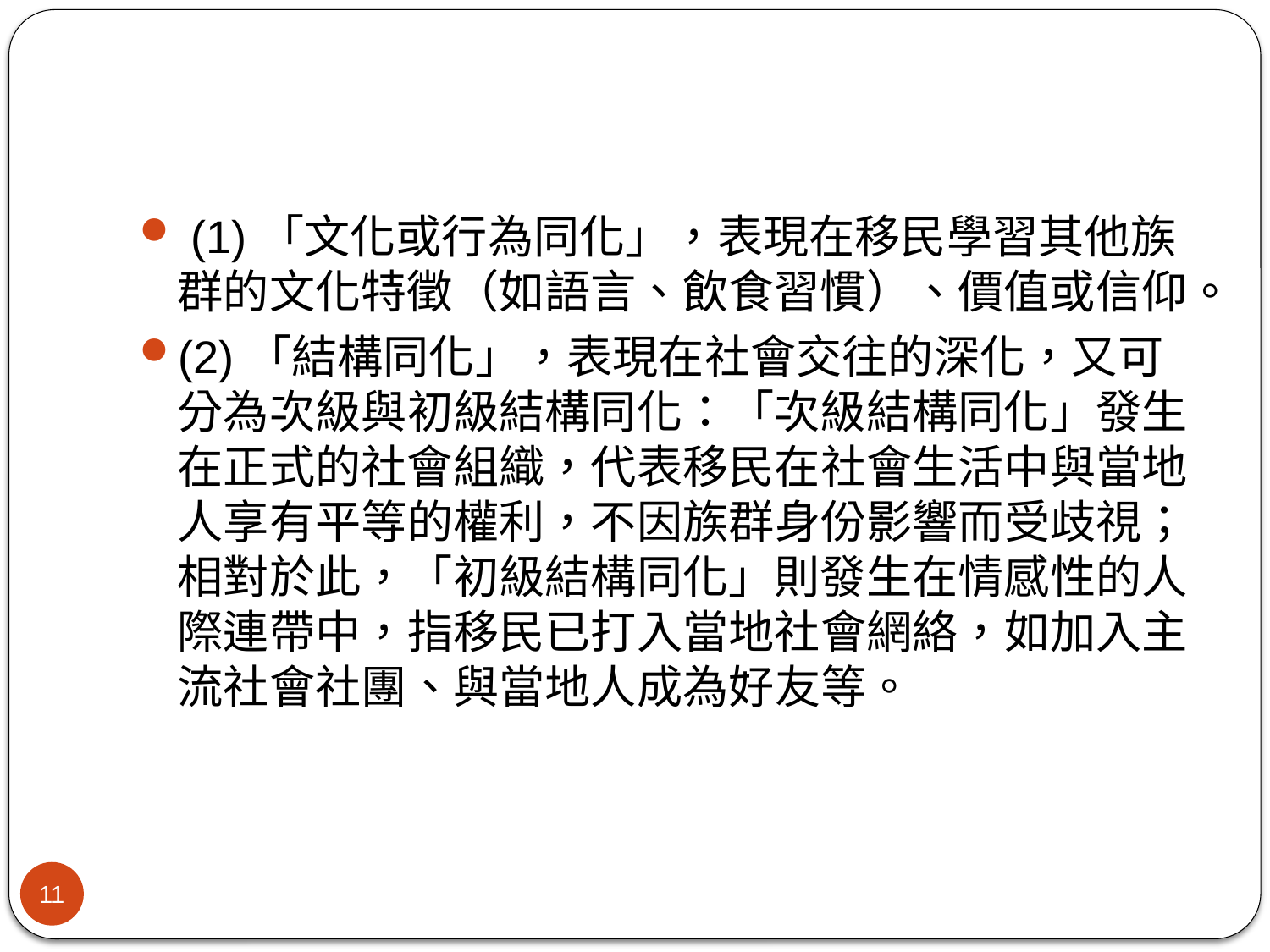

#
 (1)「文化或行為同化」，表現在移民學習其他族群的文化特徵（如語言、飲食習慣）、價值或信仰。
(2)「結構同化」，表現在社會交往的深化，又可分為次級與初級結構同化：「次級結構同化」發生在正式的社會組織，代表移民在社會生活中與當地人享有平等的權利，不因族群身份影響而受歧視；相對於此，「初級結構同化」則發生在情感性的人際連帶中，指移民已打入當地社會網絡，如加入主流社會社團、與當地人成為好友等。
11